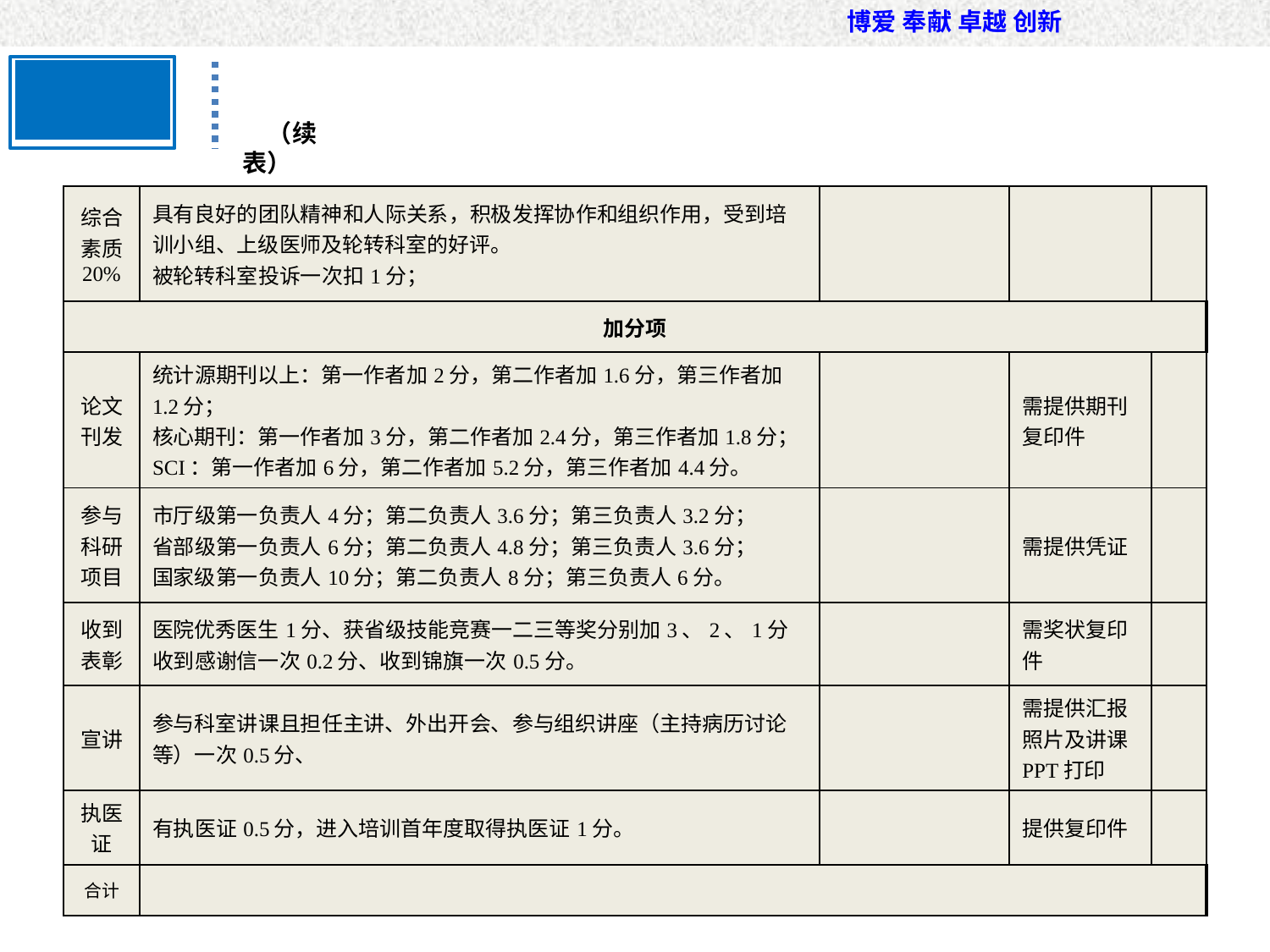

（续表）
| 综合素质 20% | 具有良好的团队精神和人际关系，积极发挥协作和组织作用，受到培训小组、上级医师及轮转科室的好评。 被轮转科室投诉一次扣1分； |  |  |  |
| --- | --- | --- | --- | --- |
| 加分项 |  |  |  |  |
| 论文刊发 | 统计源期刊以上：第一作者加2分，第二作者加1.6分，第三作者加1.2分； 核心期刊：第一作者加3分，第二作者加2.4分，第三作者加1.8分； SCI：第一作者加6分，第二作者加5.2分，第三作者加4.4分。 |  | 需提供期刊复印件 |  |
| 参与科研项目 | 市厅级第一负责人4分；第二负责人3.6分；第三负责人3.2分； 省部级第一负责人6分；第二负责人4.8分；第三负责人3.6分； 国家级第一负责人10分；第二负责人8分；第三负责人6分。 |  | 需提供凭证 |  |
| 收到表彰 | 医院优秀医生1分、获省级技能竞赛一二三等奖分别加3、2、1分 收到感谢信一次0.2分、收到锦旗一次0.5分。 |  | 需奖状复印件 |  |
| 宣讲 | 参与科室讲课且担任主讲、外出开会、参与组织讲座（主持病历讨论等）一次0.5分、 |  | 需提供汇报照片及讲课PPT打印 |  |
| 执医证 | 有执医证0.5分，进入培训首年度取得执医证1分。 |  | 提供复印件 |  |
| 合计 |  |  |  |  |